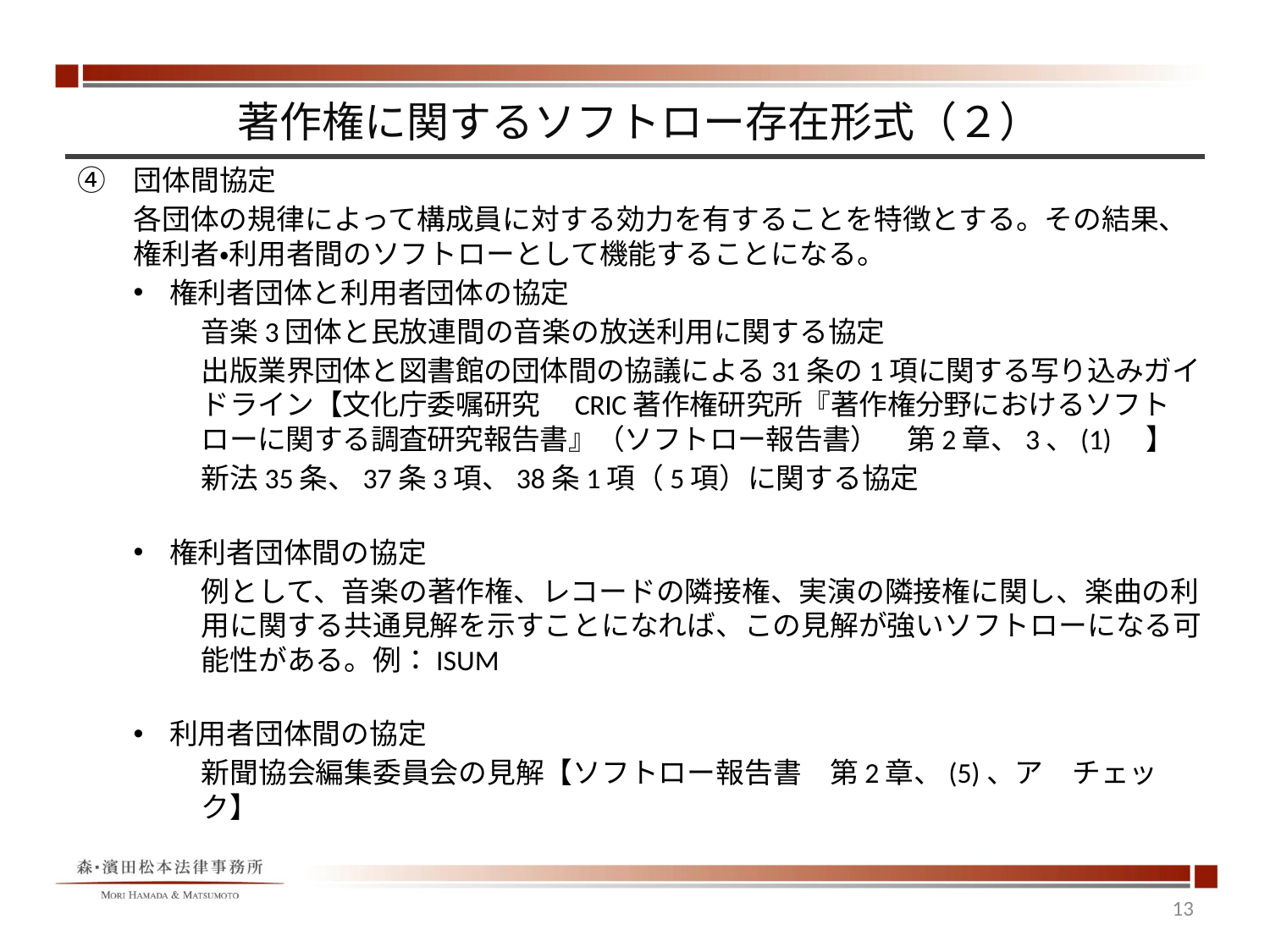

# 著作権に関するソフトロー存在形式（２）
④	団体間協定
各団体の規律によって構成員に対する効力を有することを特徴とする。その結果、権利者・利用者間のソフトローとして機能することになる。
権利者団体と利用者団体の協定
音楽3団体と民放連間の音楽の放送利用に関する協定
出版業界団体と図書館の団体間の協議による31条の1項に関する写り込みガイドライン【文化庁委嘱研究　CRIC著作権研究所『著作権分野におけるソフトローに関する調査研究報告書』（ソフトロー報告書）　第2章、3、(1)　】
新法35条、37条3項、38条1項（5項）に関する協定

権利者団体間の協定
例として、音楽の著作権、レコードの隣接権、実演の隣接権に関し、楽曲の利用に関する共通見解を示すことになれば、この見解が強いソフトローになる可能性がある。例：ISUM

利用者団体間の協定
新聞協会編集委員会の見解【ソフトロー報告書　第2章、(5)、ア　チェック】
13